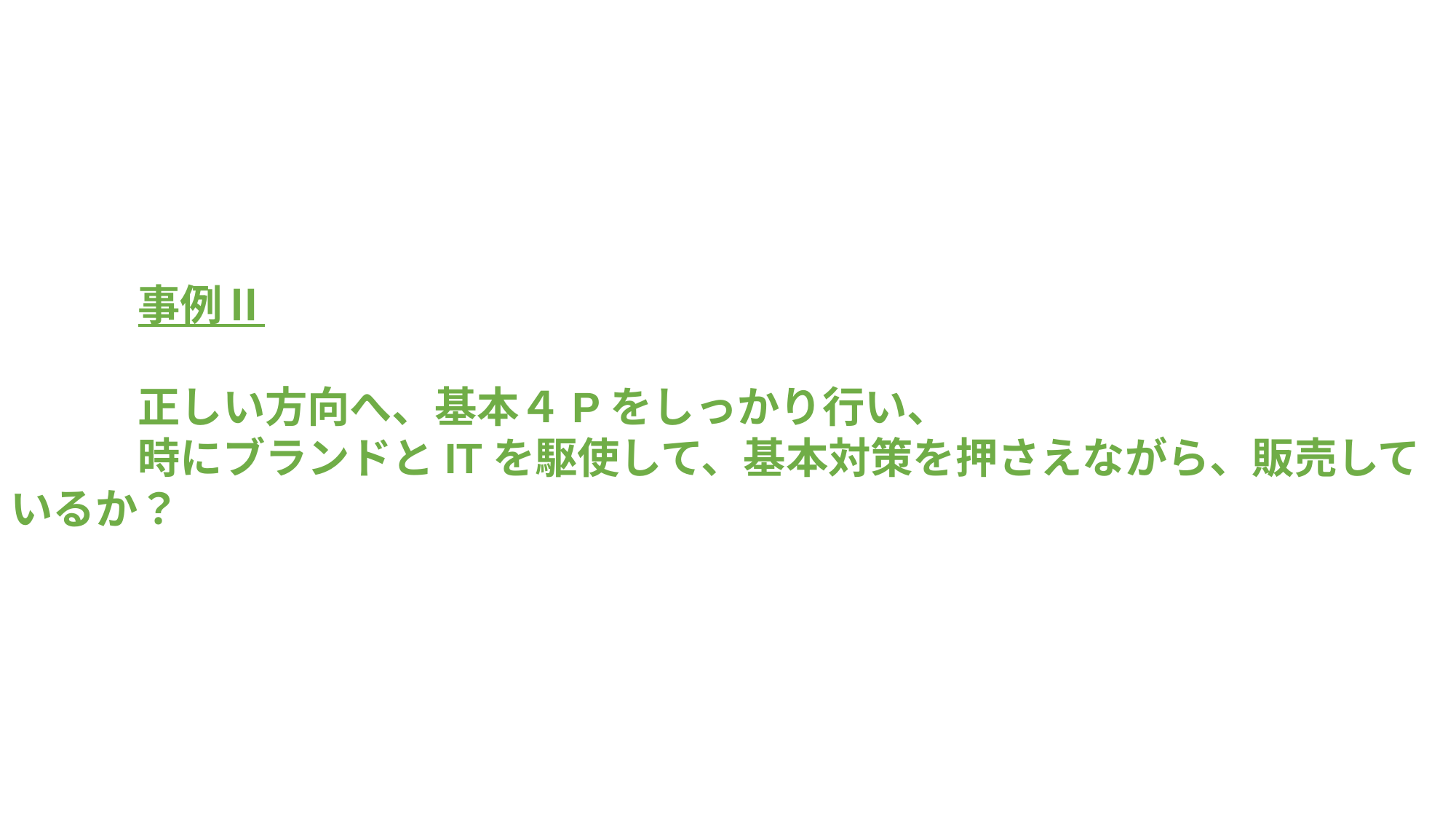

事例Ⅱ

　　　正しい方向へ、基本４Pをしっかり行い、
　　　時にブランドとITを駆使して、基本対策を押さえながら、販売しているか？